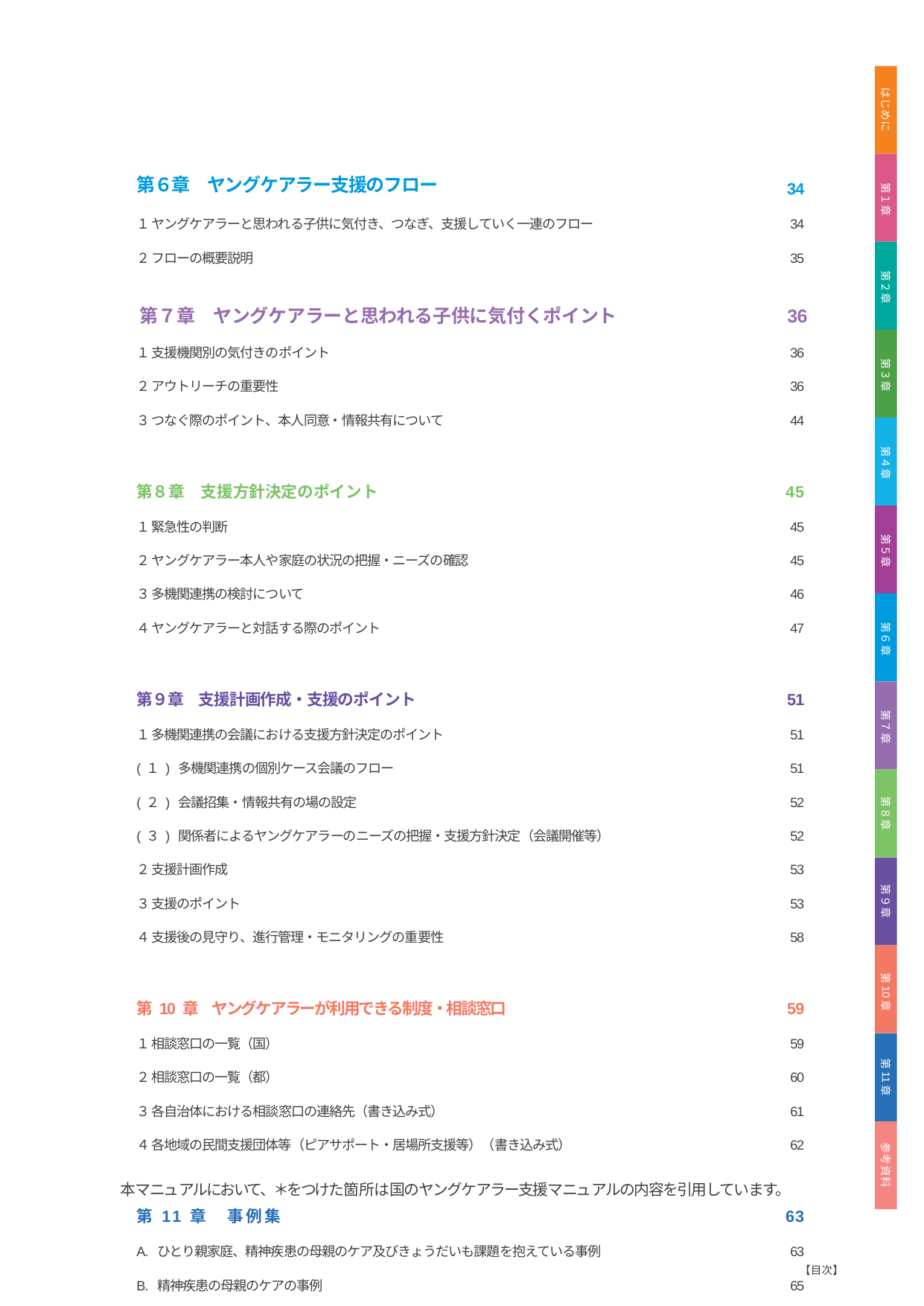

はじめに

第６章　ヤングケアラー支援のフロー  	 34
１ ヤングケアラーと思われる子供に気付き、つなぎ、支援していく一連のフロー 	 34
２ フローの概要説明 	 35

第７章　ヤングケアラーと思われる子供に気付くポイント 	 36
１ 支援機関別の気付きのポイント 	 36
２ アウトリーチの重要性 	 36
３ つなぐ際のポイント、本人同意・情報共有について 	 44

第８章　支援方針決定のポイント 	 45
１ 緊急性の判断 	 45
２ ヤングケアラー本人や家庭の状況の把握・ニーズの確認 	 45
３ 多機関連携の検討について 	 46
４ ヤングケアラーと対話する際のポイント 	 47

第９章　支援計画作成・支援のポイント 	 51
１ 多機関連携の会議における支援方針決定のポイント 	 51
(１) 多機関連携の個別ケース会議のフロー 	 51
(２) 会議招集・情報共有の場の設定 	 52
(３) 関係者によるヤングケアラーのニーズの把握・支援方針決定（会議開催等） 	 52
２ 支援計画作成 	 53
３ 支援のポイント 	 53
４ 支援後の見守り、進行管理・モニタリングの重要性 	 58

第10章　ヤングケアラーが利用できる制度・相談窓口 	 59
１ 相談窓口の一覧（国） 	 59
２ 相談窓口の一覧（都） 	 60
３ 各自治体における相談窓口の連絡先（書き込み式） 	 61
４ 各地域の民間支援団体等（ピアサポート・居場所支援等）（書き込み式） 	 62

第11章　事例集 	 63
A. ひとり親家庭、精神疾患の母親のケア及びきょうだいも課題を抱えている事例 	 63
B. 精神疾患の母親のケアの事例 	 65
C. 認知症の祖母のケアの事例 	 66
D. ひとり親家庭、日本語を母語としない母親のケアの事例 	 67

参考資料　東京都ヤングケアラー支援に関するアンケート調査結果 	 69
第１章

第２章

第３章

第４章

第５章

第６章

第７章

第８章

第９章

第10章

第11章

参考資料
本マニュアルにおいて、＊をつけた箇所は国のヤングケアラー支援マニュアルの内容を引用しています。
【目次】